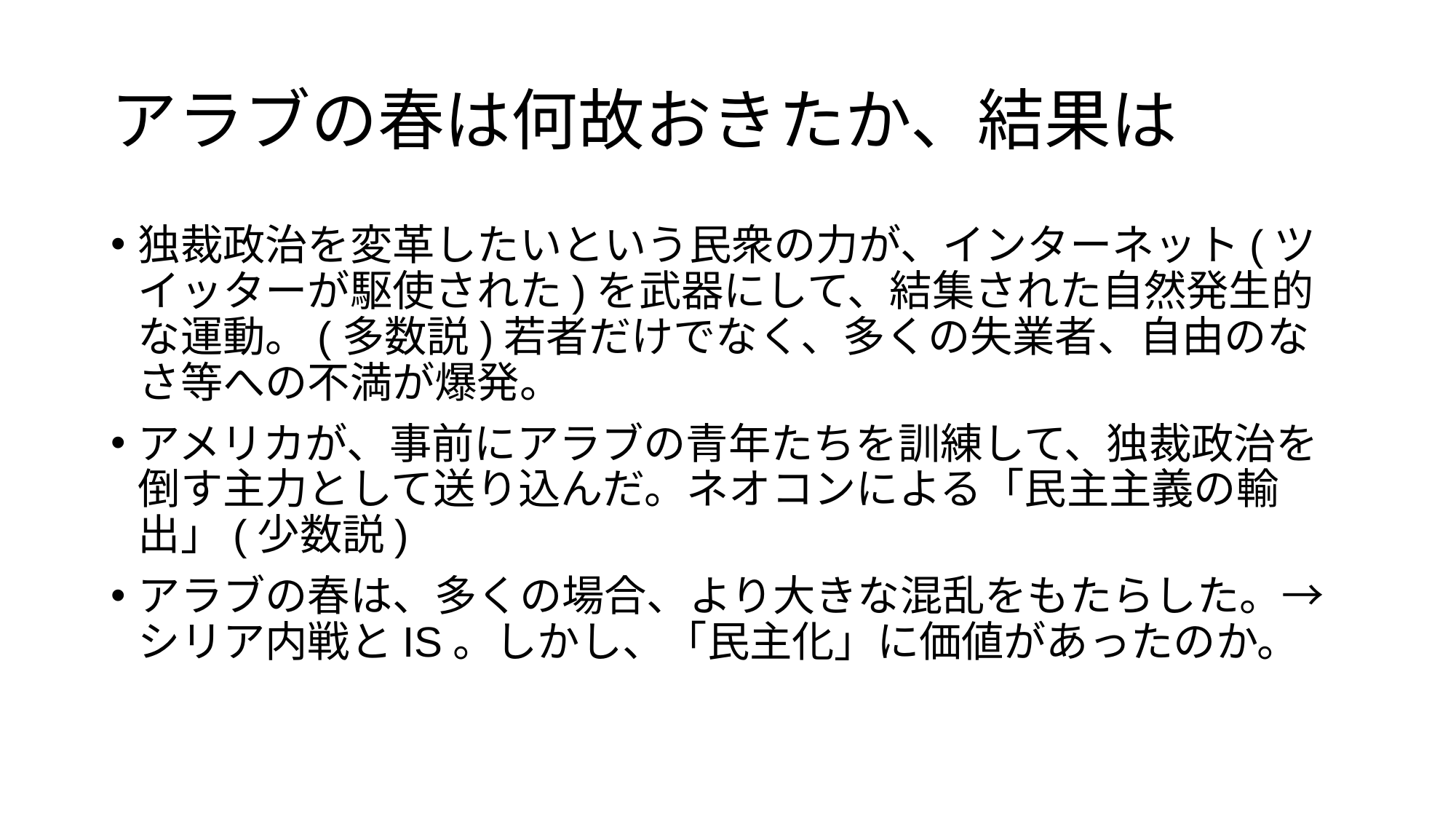

# アラブの春は何故おきたか、結果は
独裁政治を変革したいという民衆の力が、インターネット(ツイッターが駆使された)を武器にして、結集された自然発生的な運動。(多数説)若者だけでなく、多くの失業者、自由のなさ等への不満が爆発。
アメリカが、事前にアラブの青年たちを訓練して、独裁政治を倒す主力として送り込んだ。ネオコンによる「民主主義の輸出」(少数説)
アラブの春は、多くの場合、より大きな混乱をもたらした。→シリア内戦とIS。しかし、「民主化」に価値があったのか。